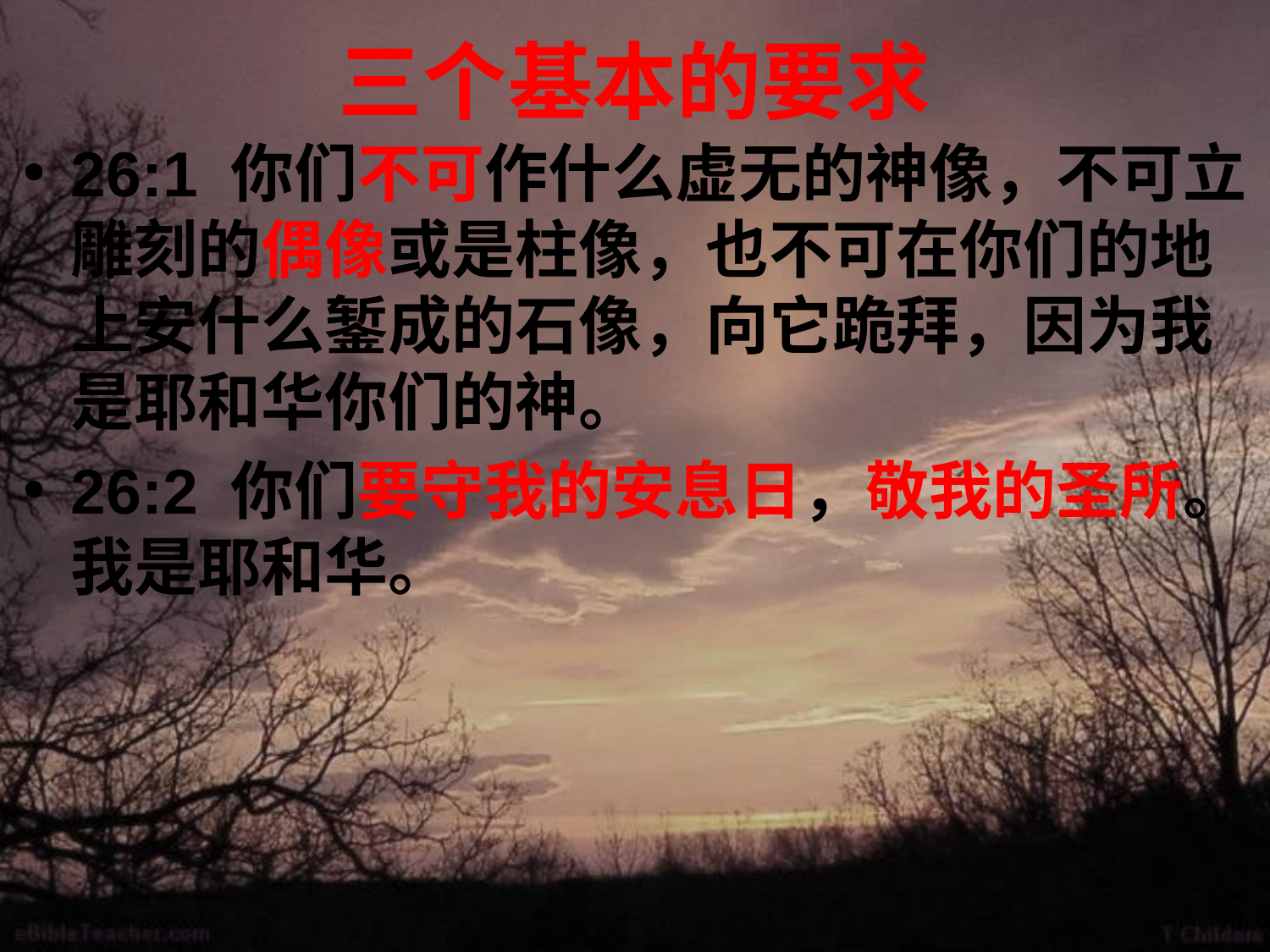

# 三个基本的要求
26:1 你们不可作什么虚无的神像，不可立雕刻的偶像或是柱像，也不可在你们的地上安什么錾成的石像，向它跪拜，因为我是耶和华你们的神。
26:2 你们要守我的安息日，敬我的圣所。我是耶和华。